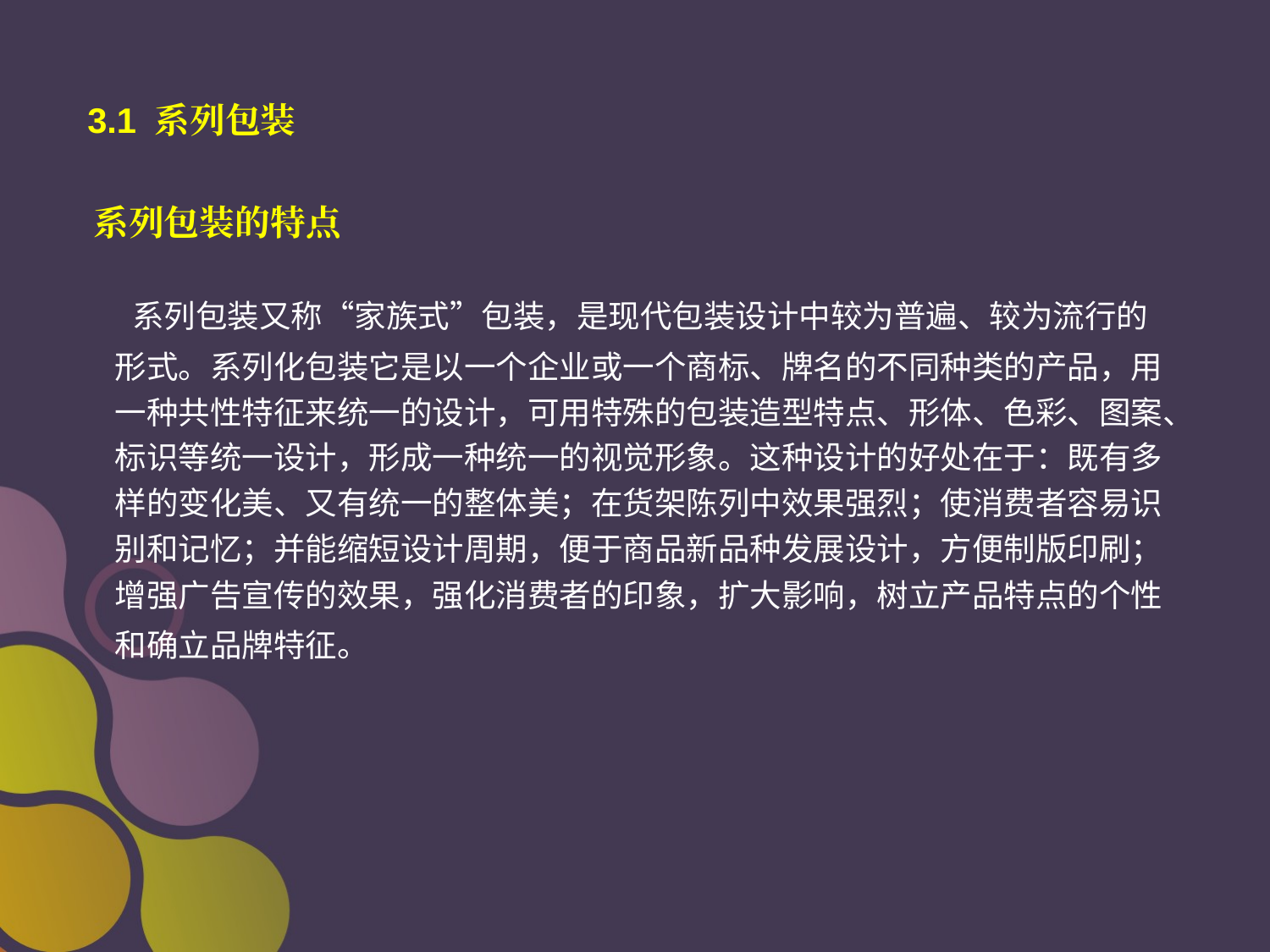

# 3.1 系列包装
  系列包装的特点
    系列包装又称“家族式”包装，是现代包装设计中较为普遍、较为流行的形式。系列化包装它是以一个企业或一个商标、牌名的不同种类的产品，用一种共性特征来统一的设计，可用特殊的包装造型特点、形体、色彩、图案、标识等统一设计，形成一种统一的视觉形象。这种设计的好处在于：既有多样的变化美、又有统一的整体美；在货架陈列中效果强烈；使消费者容易识别和记忆；并能缩短设计周期，便于商品新品种发展设计，方便制版印刷；增强广告宣传的效果，强化消费者的印象，扩大影响，树立产品特点的个性和确立品牌特征。